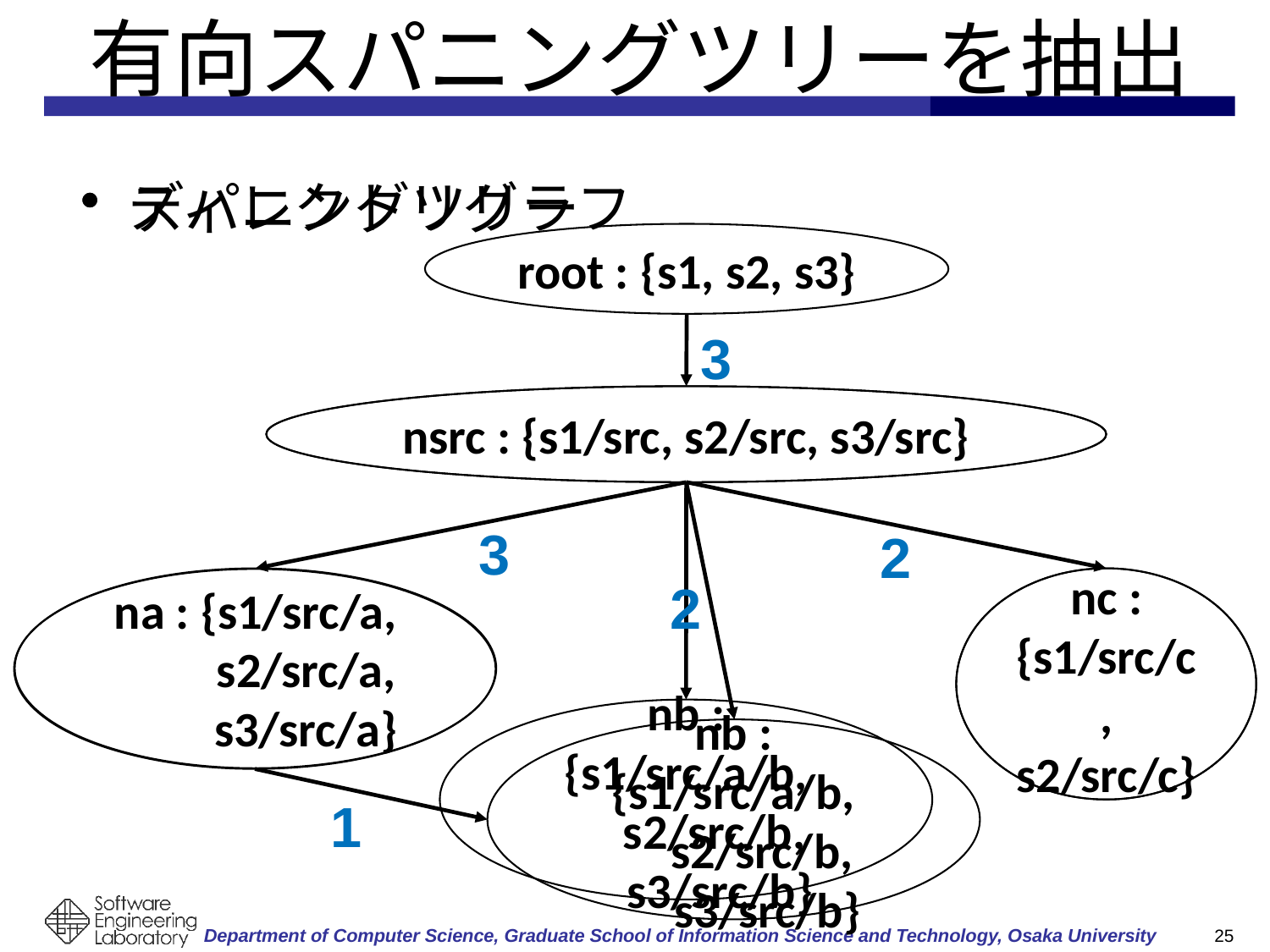

# 有向スパニングツリーを抽出
ディレクトリグラフ
スパニングツリー
root : {s1, s2, s3}
3
nsrc : {s1/src, s2/src, s3/src}

3
2
2
na : {s1/src/a,
         s2/src/a,
         s3/src/a}
nc : {s1/src/c,
s2/src/c}

nb : {s1/src/a/b,
     s2/src/b,
      s3/src/b}
nb : {s1/src/a/b,
     s2/src/b,
      s3/src/b}
1
25